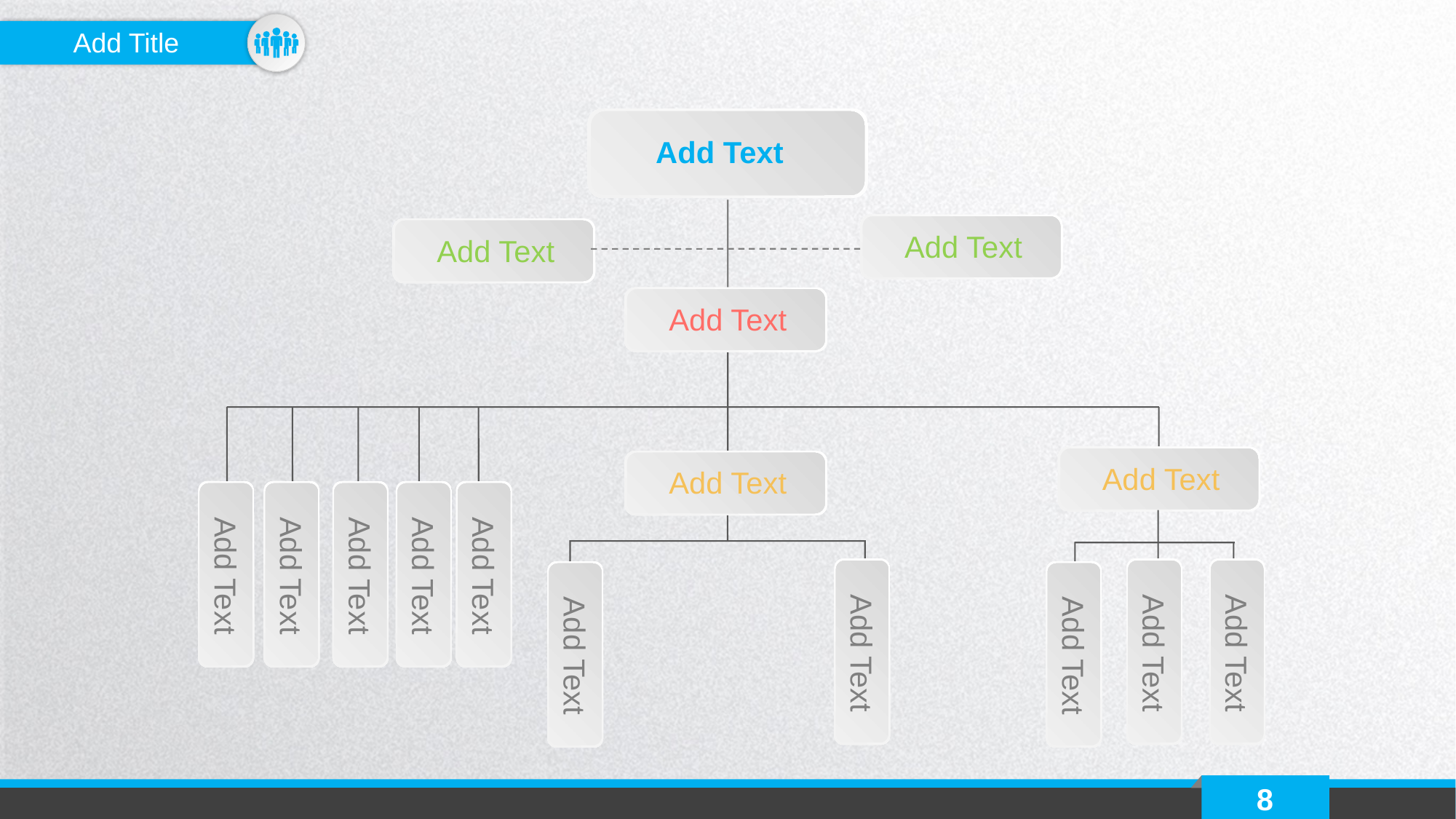

Add Title

Add Text

Add Text

Add Text

Add Text

Add Text

Add Text
Add Text

Add Text

Add Text

Add Text

Add Text

Add Text

Add Text

Add Text

Add Text

Add Text

8

延时符